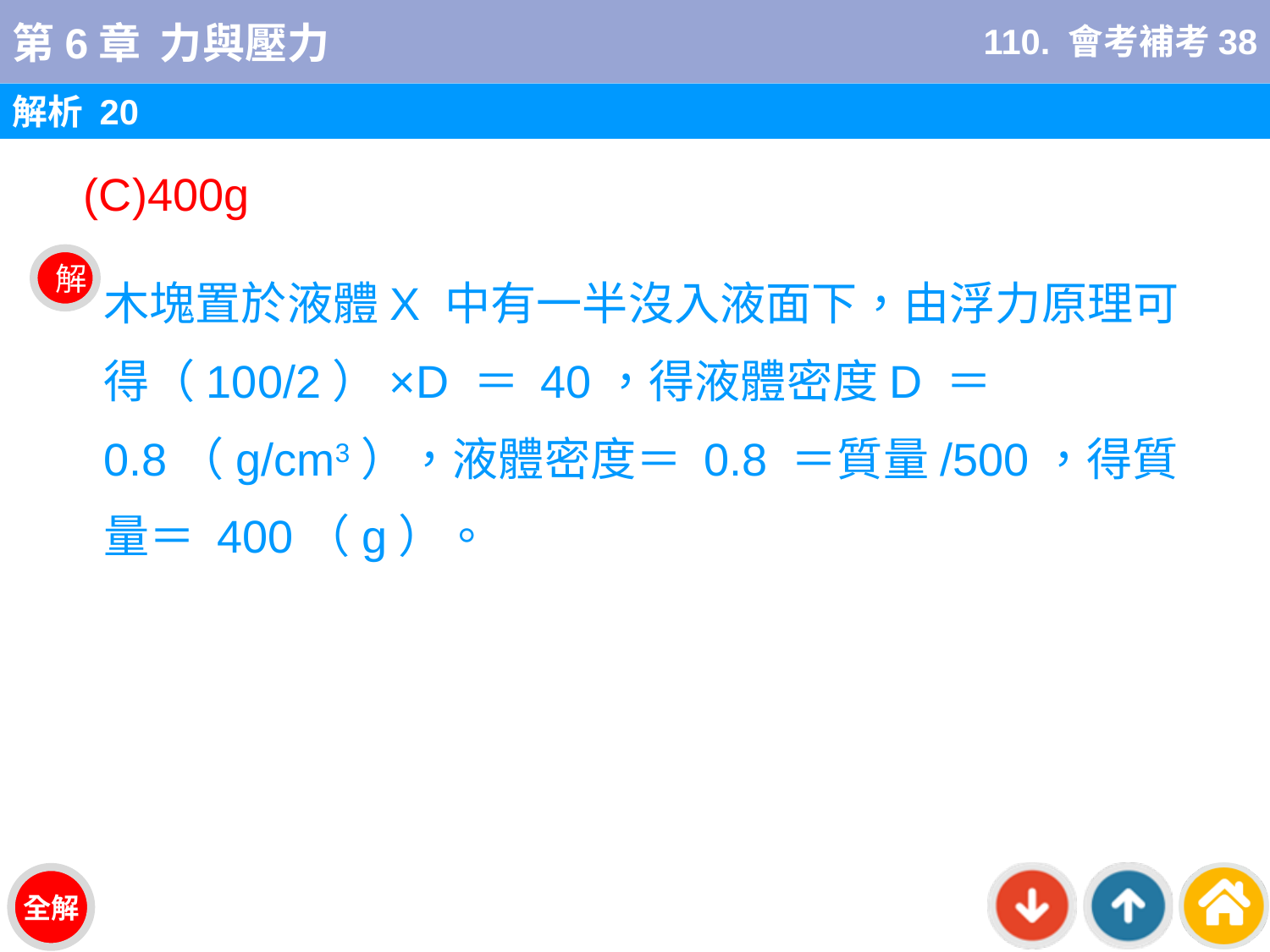

110. 會考補考38
解析 20
(C)400g
木塊置於液體X 中有一半沒入液面下，由浮力原理可得（100/2）×D ＝ 40，得液體密度D ＝ 0.8（g/cm3），液體密度＝ 0.8 ＝質量/500，得質量＝ 400（g）。
解
全解